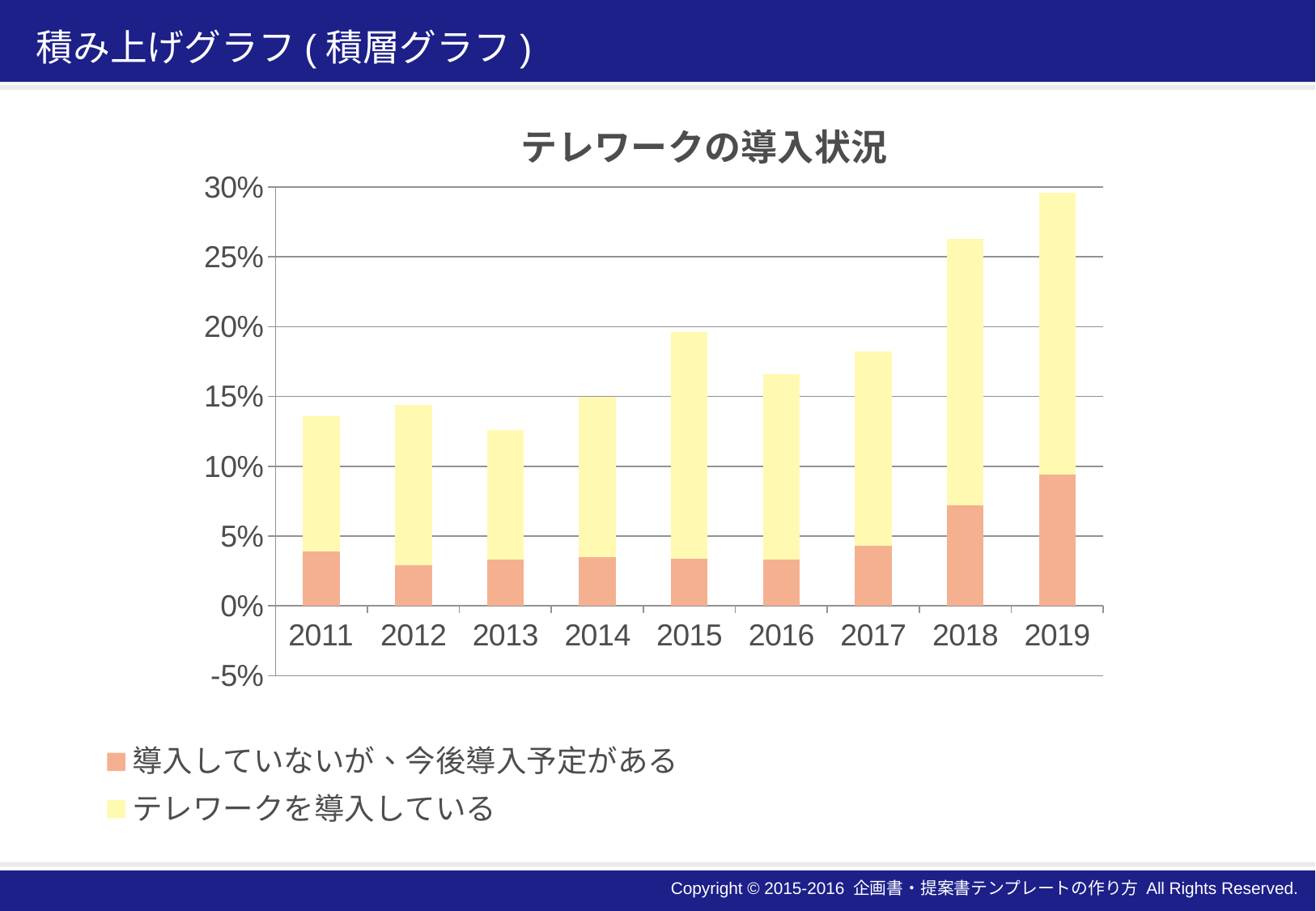

# 積み上げグラフ(積層グラフ)

### Chart: テレワークの導入状況

| Category | 導入していないが、今後導入予定がある | テレワークを導入している |
|---|---|---|
| 2011 | 0.039 | 0.097 |
| 2012 | 0.029 | 0.115 |
| 2013 | 0.033 | 0.093 |
| 2014 | 0.035 | 0.115 |
| 2015 | 0.034 | 0.162 |
| 2016 | 0.033 | 0.133 |
| 2017 | 0.043 | 0.139 |
| 2018 | 0.072 | 0.191 |
| 2019 | 0.094 | 0.202 |